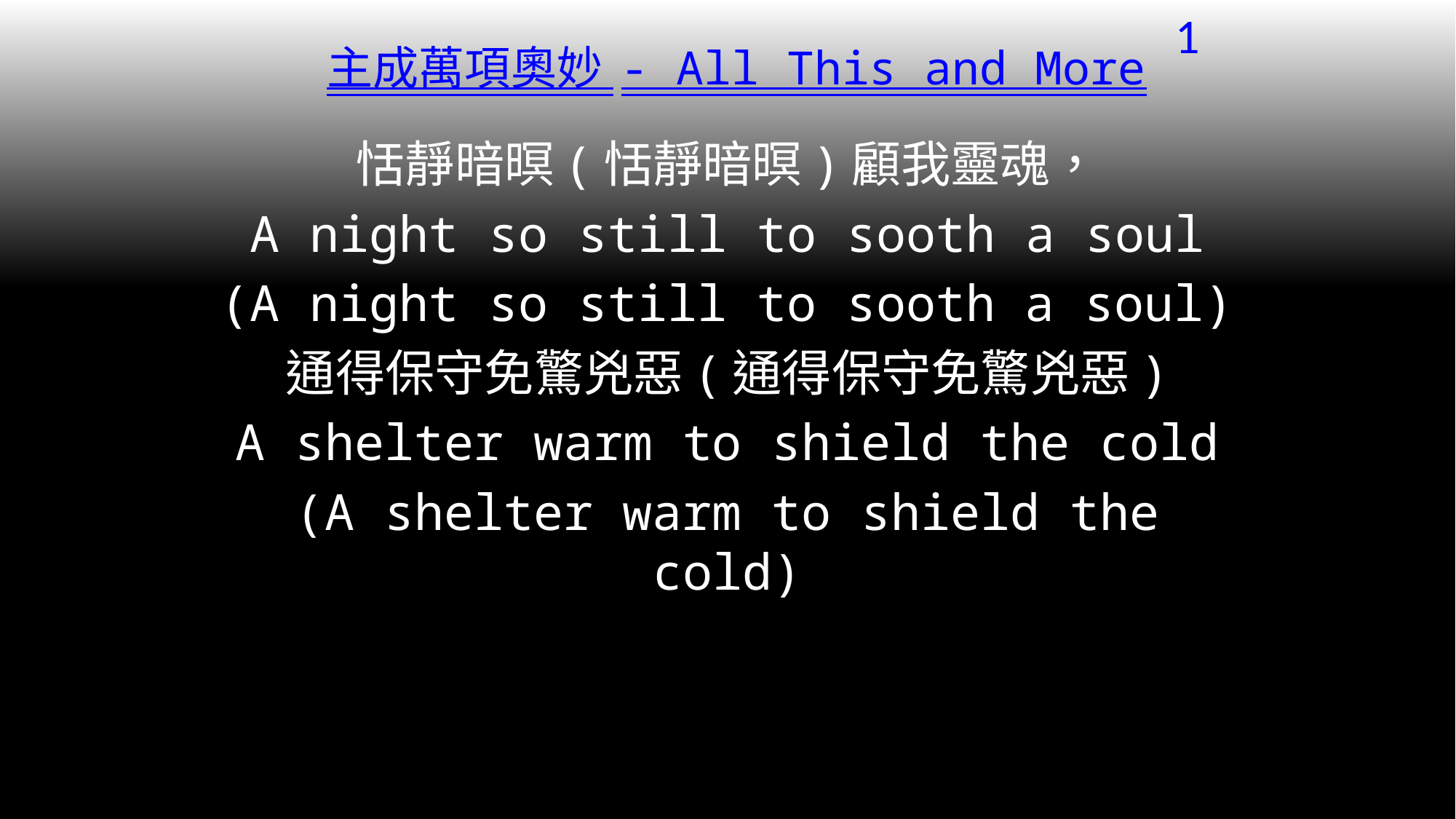

1
# 主成萬項奧妙 - All This and More
恬靜暗暝(恬靜暗暝)顧我靈魂，
A night so still to sooth a soul
(A night so still to sooth a soul)
通得保守免驚兇惡(通得保守免驚兇惡)
A shelter warm to shield the cold
(A shelter warm to shield the cold)